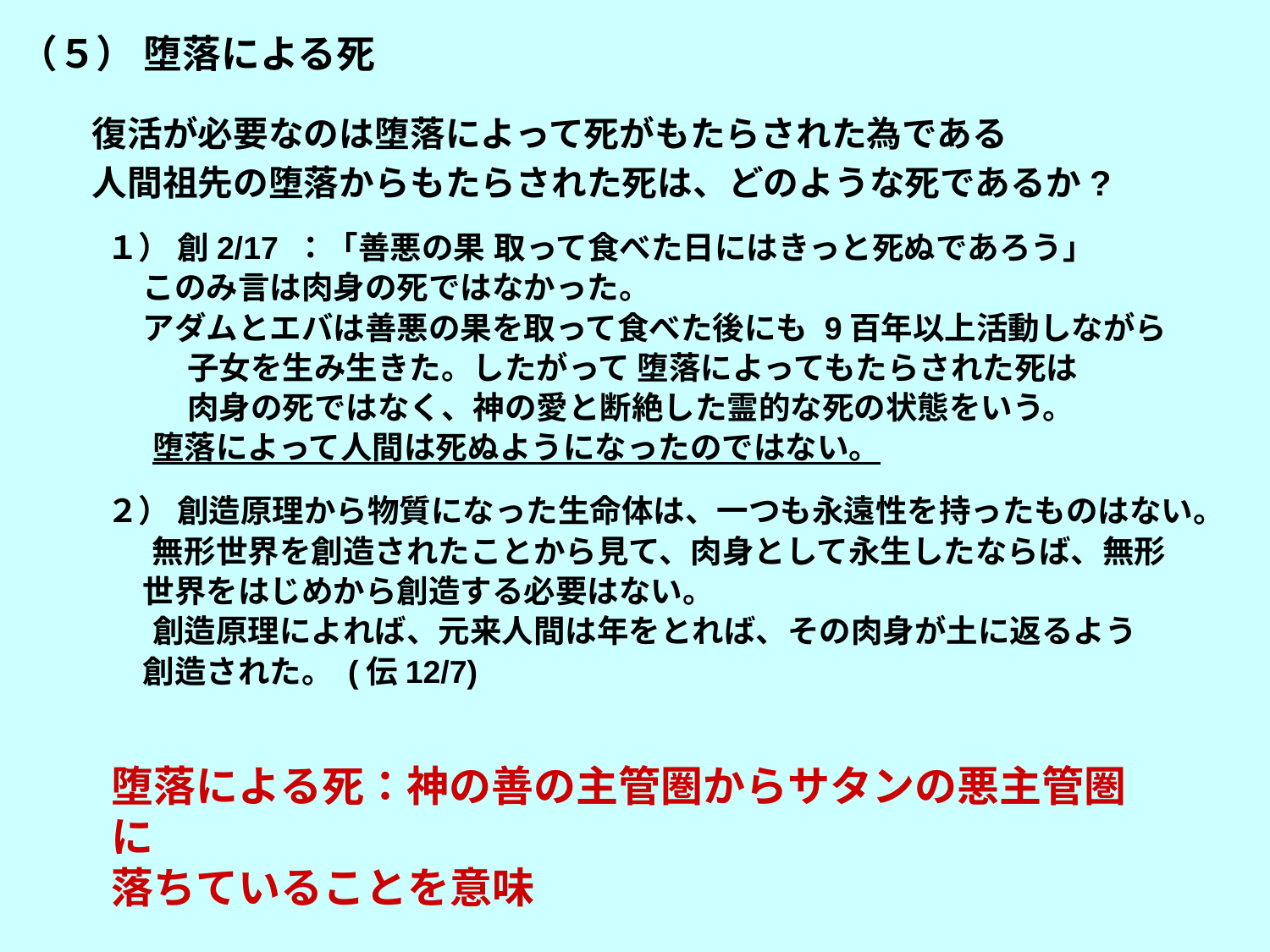

（５） 堕落による死
復活が必要なのは堕落によって死がもたらされた為である
人間祖先の堕落からもたらされた死は、どのような死であるか?
 １） 創2/17 ：「善悪の果 取って食べた日にはきっと死ぬであろう」
      このみ言は肉身の死ではなかった。
      アダムとエバは善悪の果を取って食べた後にも 9百年以上活動しながら
　　　子女を生み生きた。したがって 堕落によってもたらされた死は
　　　肉身の死ではなく、神の愛と断絶した霊的な死の状態をいう。
      堕落によって人間は死ぬようになったのではない。
 ２） 創造原理から物質になった生命体は、一つも永遠性を持ったものはない。
　    無形世界を創造されたことから見て、肉身として永生したならば、無形
      世界をはじめから創造する必要はない。
      創造原理によれば、元来人間は年をとれば、その肉身が土に返るよう
      創造された。 (伝12/7)
堕落による死：神の善の主管圏からサタンの悪主管圏に
落ちていることを意味